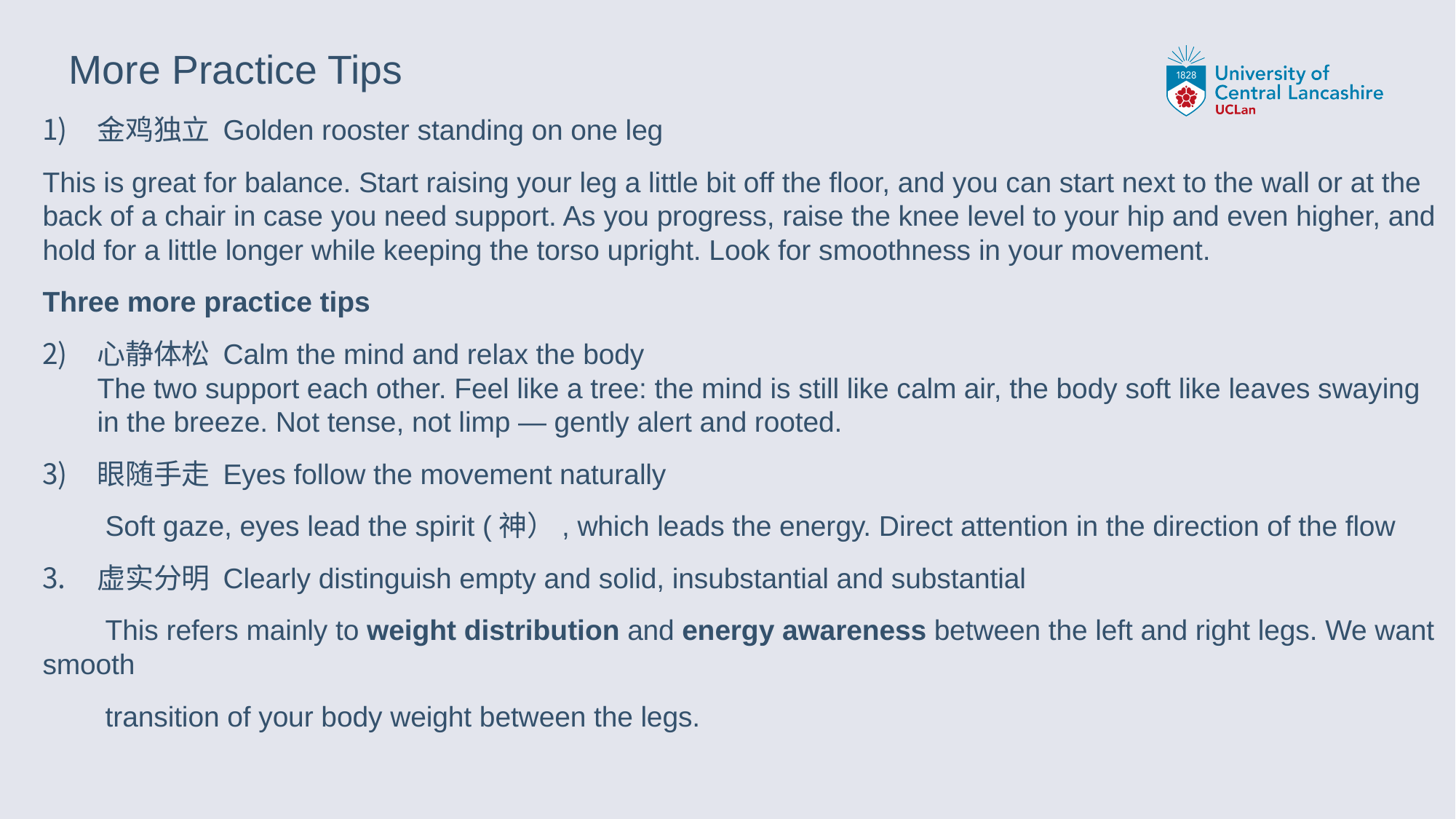

# More Practice Tips
金鸡独立 Golden rooster standing on one leg
This is great for balance. Start raising your leg a little bit off the floor, and you can start next to the wall or at the back of a chair in case you need support. As you progress, raise the knee level to your hip and even higher, and hold for a little longer while keeping the torso upright. Look for smoothness in your movement.
Three more practice tips
心静体松 Calm the mind and relax the body
The two support each other. Feel like a tree: the mind is still like calm air, the body soft like leaves swaying in the breeze. Not tense, not limp — gently alert and rooted.
眼随手走 Eyes follow the movement naturally
        Soft gaze, eyes lead the spirit (神）, which leads the energy. Direct attention in the direction of the flow
虚实分明 Clearly distinguish empty and solid, insubstantial and substantial
        This refers mainly to weight distribution and energy awareness between the left and right legs. We want smooth
        transition of your body weight between the legs.

        -